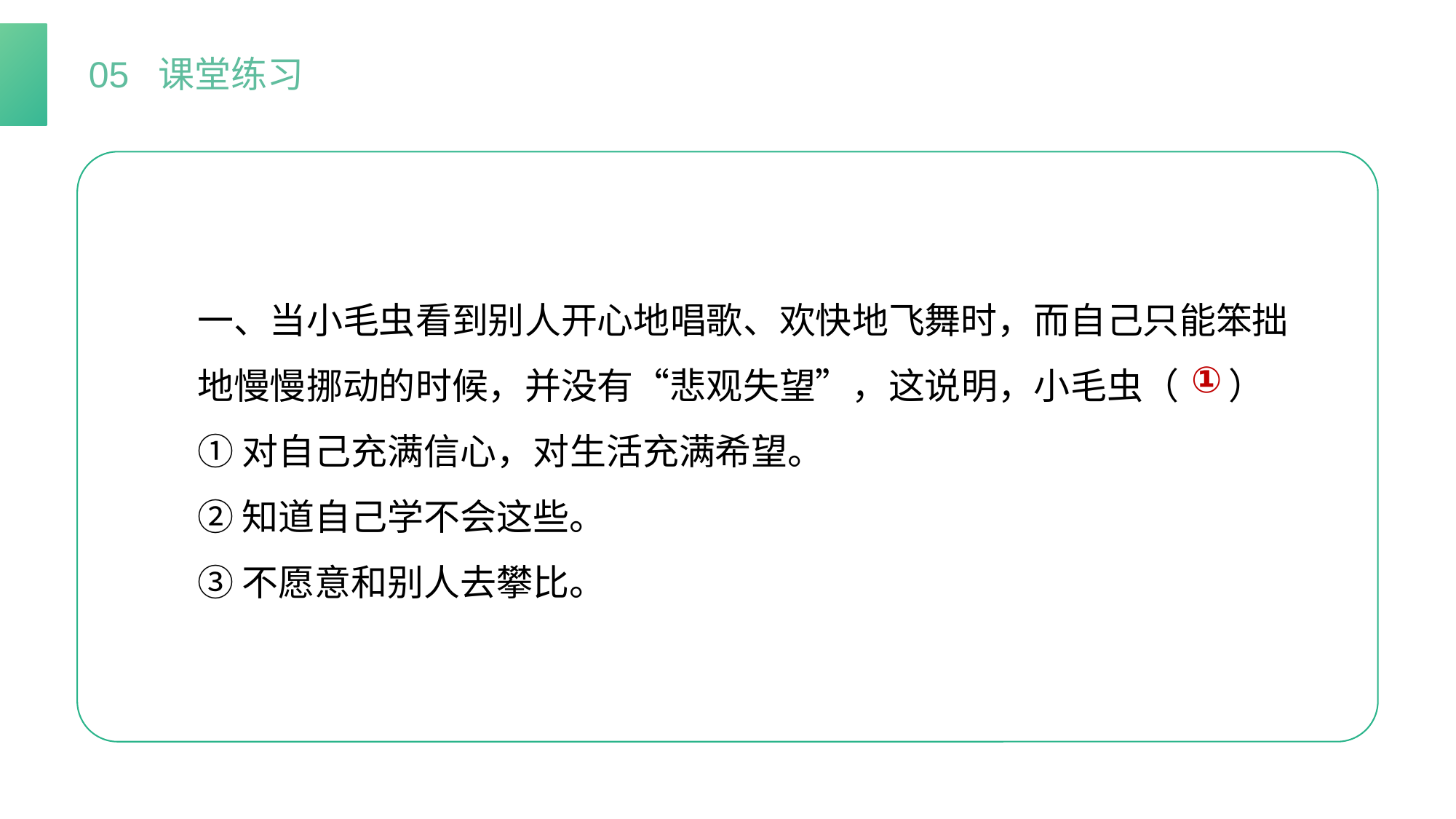

05  课堂练习
一、当小毛虫看到别人开心地唱歌、欢快地飞舞时，而自己只能笨拙地慢慢挪动的时候，并没有“悲观失望”，这说明，小毛虫（      ）
①对自己充满信心，对生活充满希望。
②知道自己学不会这些。
③不愿意和别人去攀比。
①